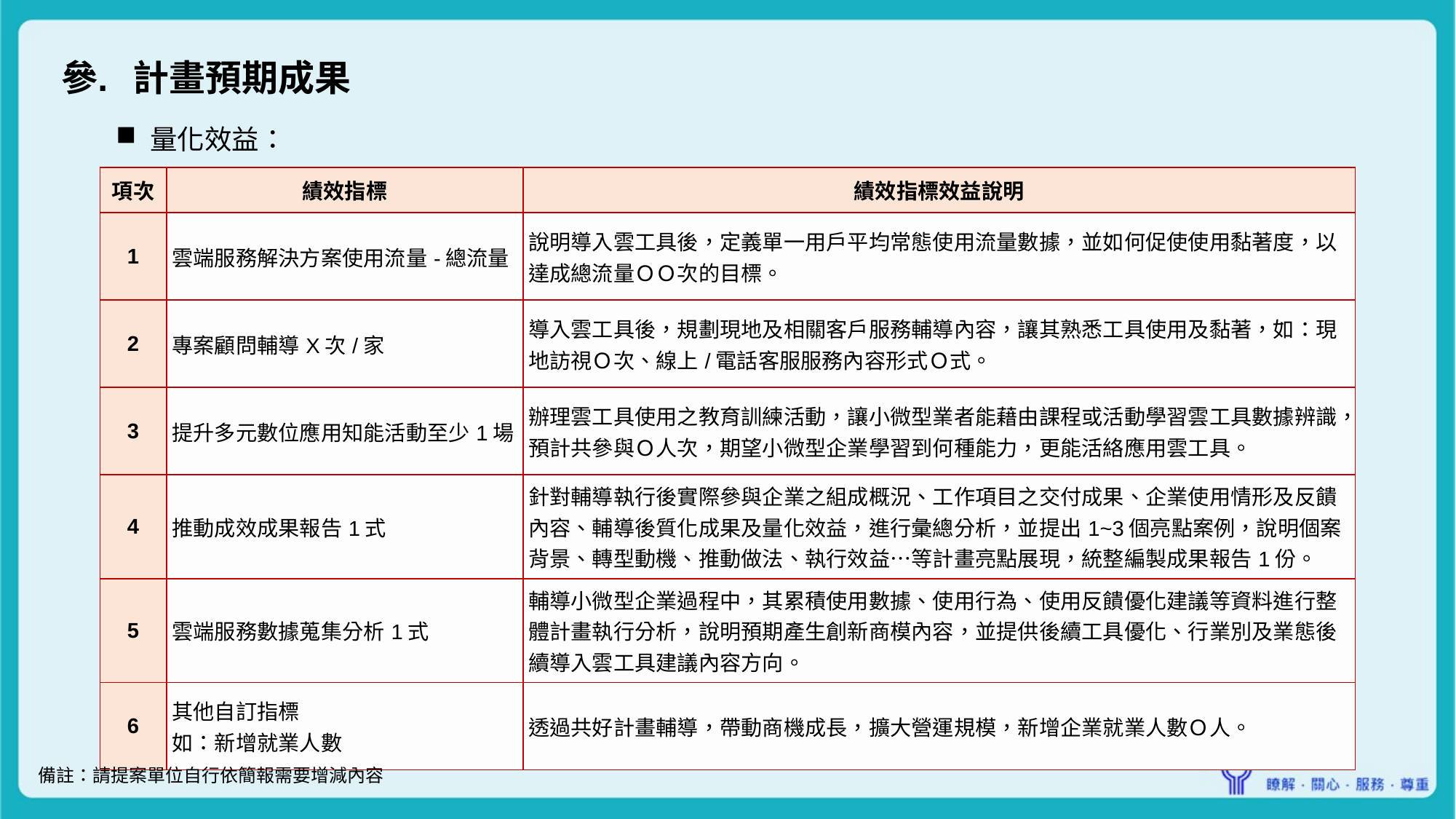

計畫預期成果
量化效益：
| 項次 | 績效指標 | 績效指標效益說明 |
| --- | --- | --- |
| 1 | 雲端服務解決方案使用流量-總流量 | 說明導入雲工具後，定義單一用戶平均常態使用流量數據，並如何促使使用黏著度，以達成總流量ＯＯ次的目標。 |
| 2 | 專案顧問輔導X次/家 | 導入雲工具後，規劃現地及相關客戶服務輔導內容，讓其熟悉工具使用及黏著，如：現地訪視Ｏ次、線上/電話客服服務內容形式Ｏ式。 |
| 3 | 提升多元數位應用知能活動至少1場 | 辦理雲工具使用之教育訓練活動，讓小微型業者能藉由課程或活動學習雲工具數據辨識，預計共參與Ｏ人次，期望小微型企業學習到何種能力，更能活絡應用雲工具。 |
| 4 | 推動成效成果報告1式 | 針對輔導執行後實際參與企業之組成概況、工作項目之交付成果、企業使用情形及反饋內容、輔導後質化成果及量化效益，進行彙總分析，並提出1~3個亮點案例，說明個案背景、轉型動機、推動做法、執行效益…等計畫亮點展現，統整編製成果報告1份。 |
| 5 | 雲端服務數據蒐集分析1式 | 輔導小微型企業過程中，其累積使用數據、使用行為、使用反饋優化建議等資料進行整體計畫執行分析，說明預期產生創新商模內容，並提供後續工具優化、行業別及業態後續導入雲工具建議內容方向。 |
| 6 | 其他自訂指標 如：新增就業人數 | 透過共好計畫輔導，帶動商機成長，擴大營運規模，新增企業就業人數Ｏ人。 |
備註：請提案單位自行依簡報需要增減內容